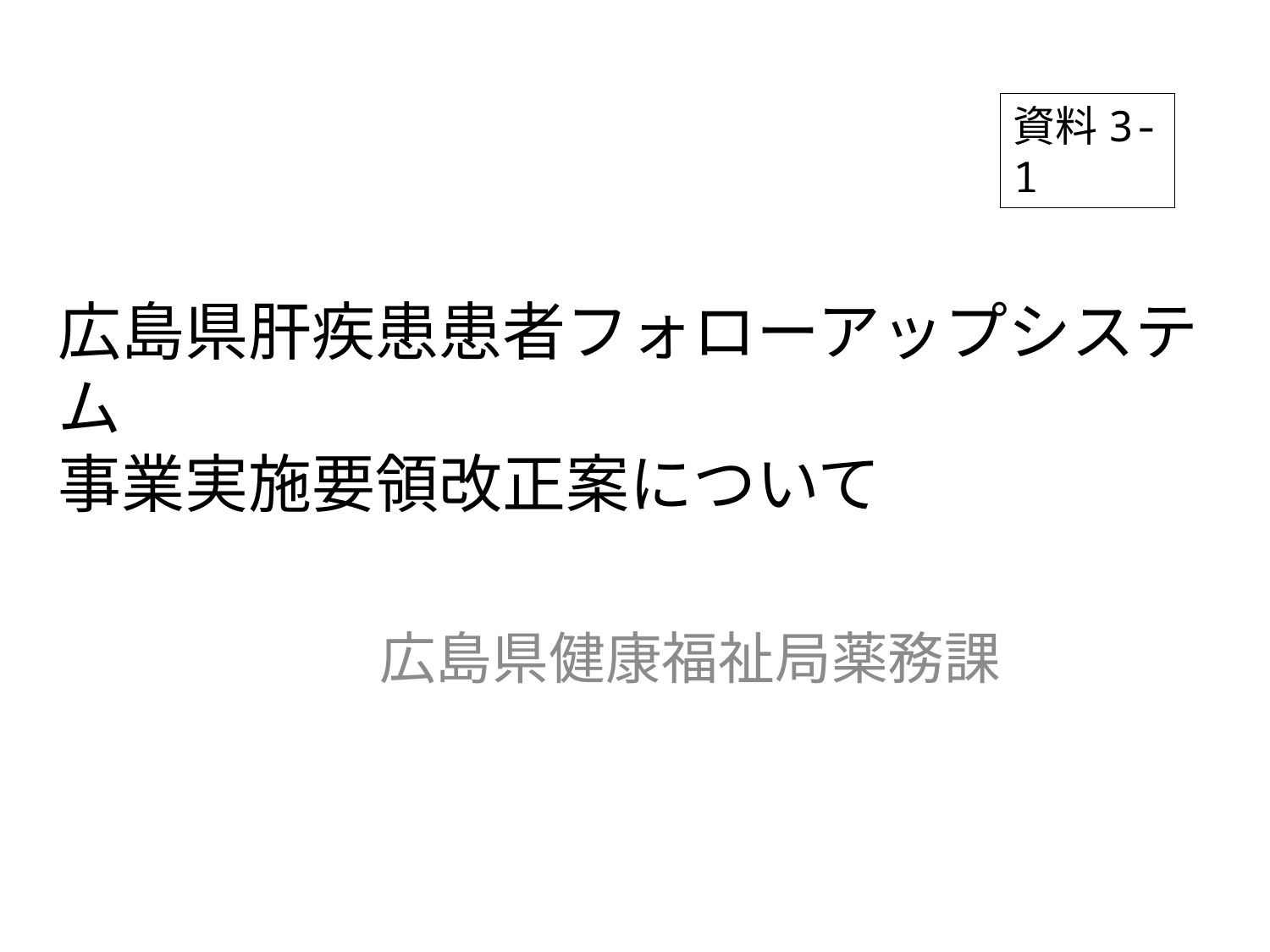

資料3-1
# 広島県肝疾患患者フォローアップシステム 事業実施要領改正案について
　広島県健康福祉局薬務課